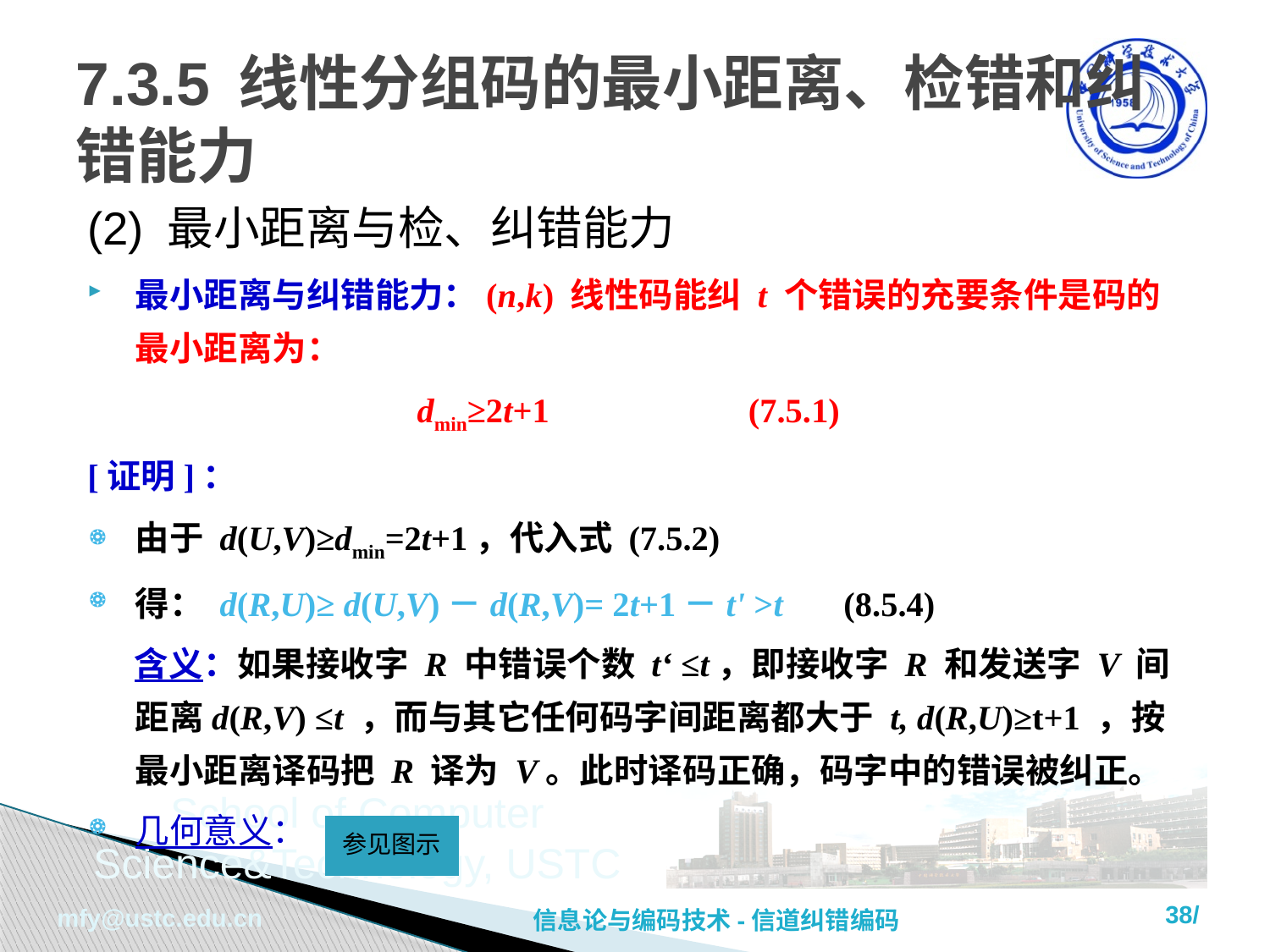

# 7.3.5 线性分组码的最小距离、检错和纠错能力
(2) 最小距离与检、纠错能力
最小距离与纠错能力：(n,k) 线性码能纠 t 个错误的充要条件是码的最小距离为：
dmin≥2t+1                       (7.5.1)
[证明]：
由于 d(U,V)≥dmin=2t+1，代入式 (7.5.2)
得： d(R,U)≥ d(U,V)－d(R,V)= 2t+1－t' >t       (8.5.4)
     含义：如果接收字 R 中错误个数 t‘ ≤t，即接收字 R 和发送字 V 间距离d(R,V) ≤t ，而与其它任何码字间距离都大于 t, d(R,U)≥t+1 ，按最小距离译码把 R 译为 V。此时译码正确，码字中的错误被纠正。
几何意义：
参见图示